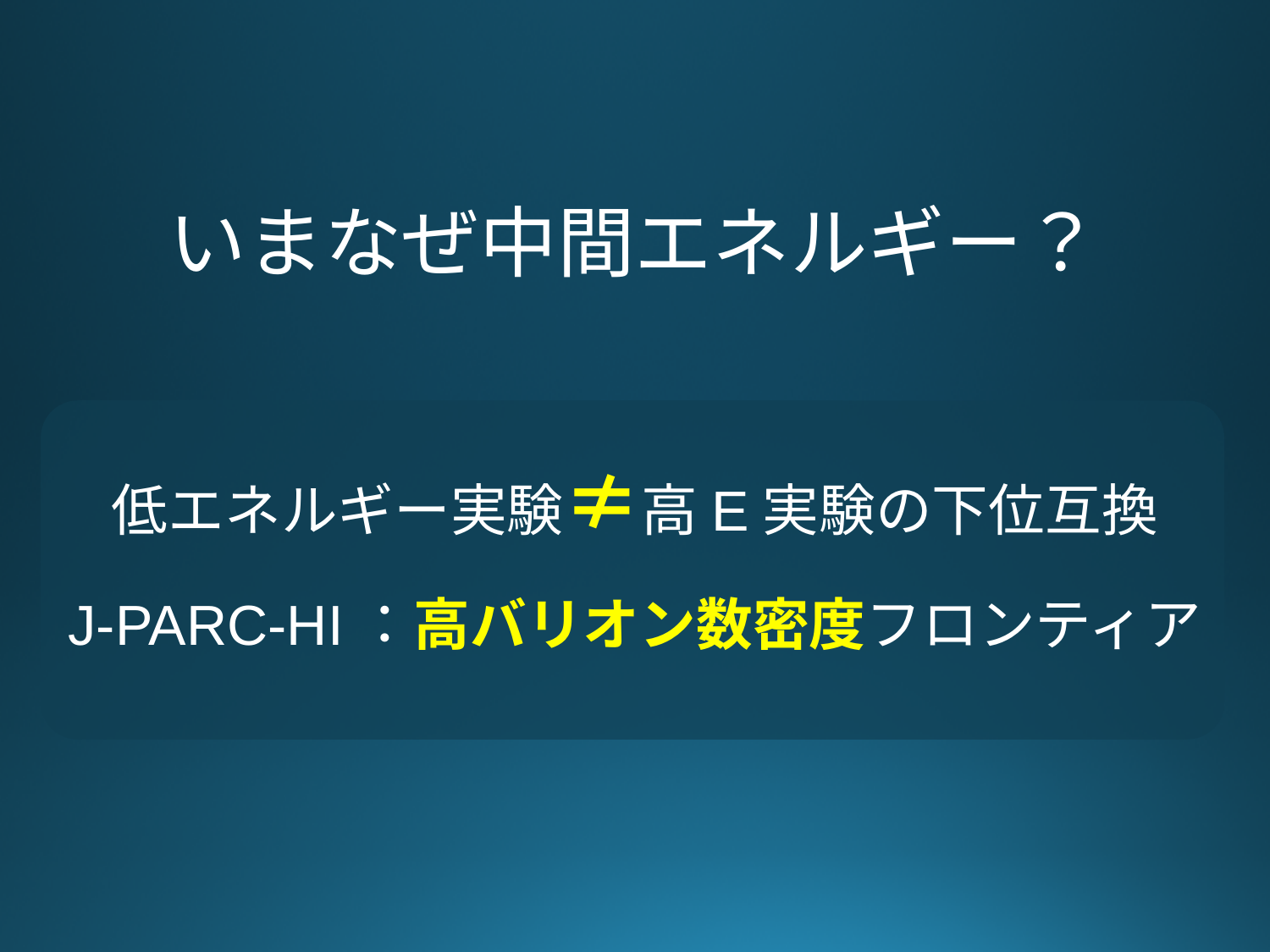

# いまなぜ中間エネルギー？

低エネルギー実験≠高E実験の下位互換

J-PARC-HI：高バリオン数密度フロンティア